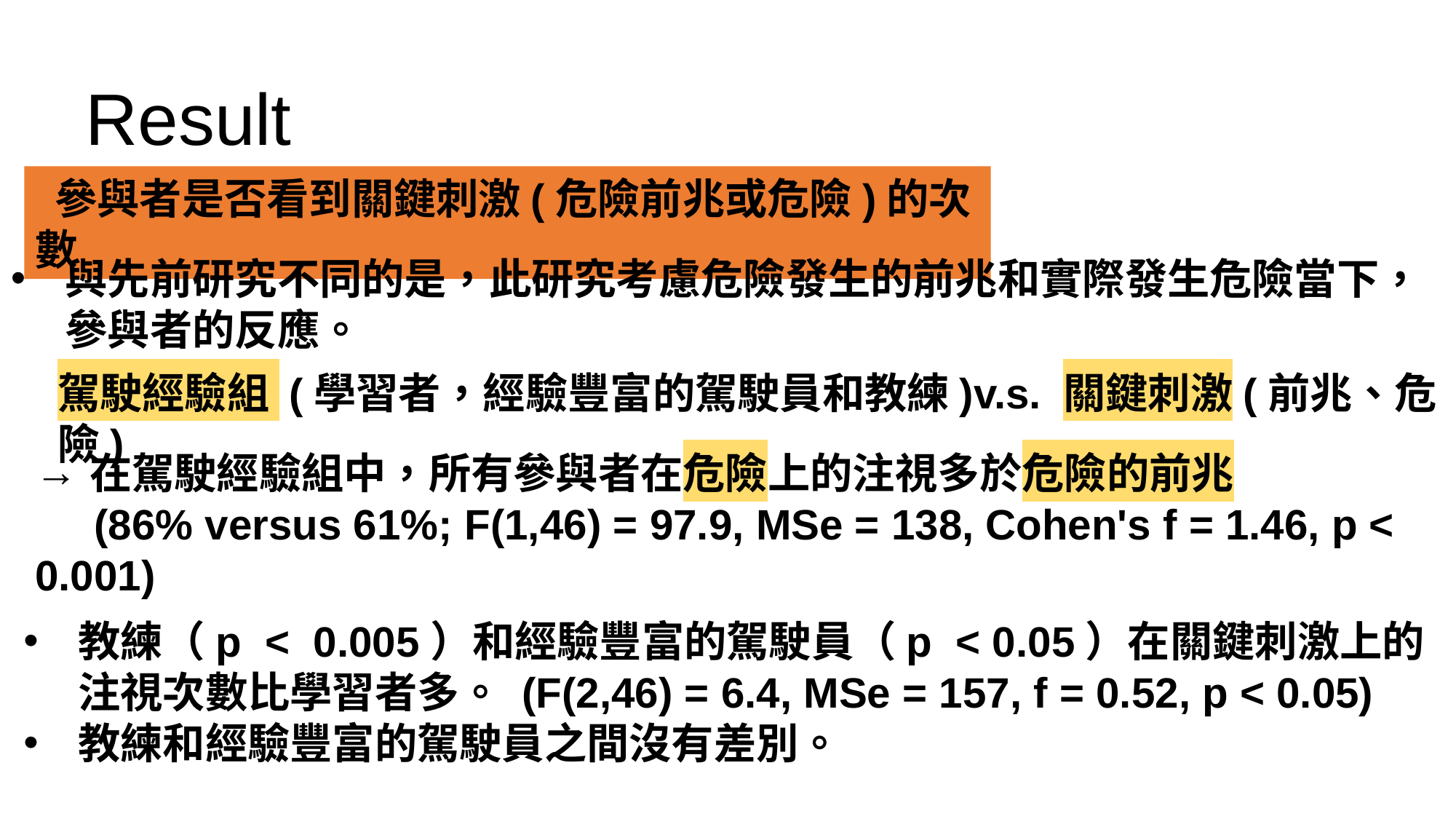

Result
 參與者是否看到關鍵刺激(危險前兆或危險)的次數
與先前研究不同的是，此研究考慮危險發生的前兆和實際發生危險當下，參與者的反應。
駕駛經驗組 (學習者，經驗豐富的駕駛員和教練)v.s. 關鍵刺激(前兆、危險)
在駕駛經驗組中，所有參與者在危險上的注視多於危險的前兆
     (86% versus 61%; F(1,46) = 97.9, MSe = 138, Cohen's f = 1.46, p < 0.001)
教練（p  <  0.005）和經驗豐富的駕駛員（p  < 0.05）在關鍵刺激上的注視次數比學習者多。 (F(2,46) = 6.4, MSe = 157, f = 0.52, p < 0.05)
教練和經驗豐富的駕駛員之間沒有差別。